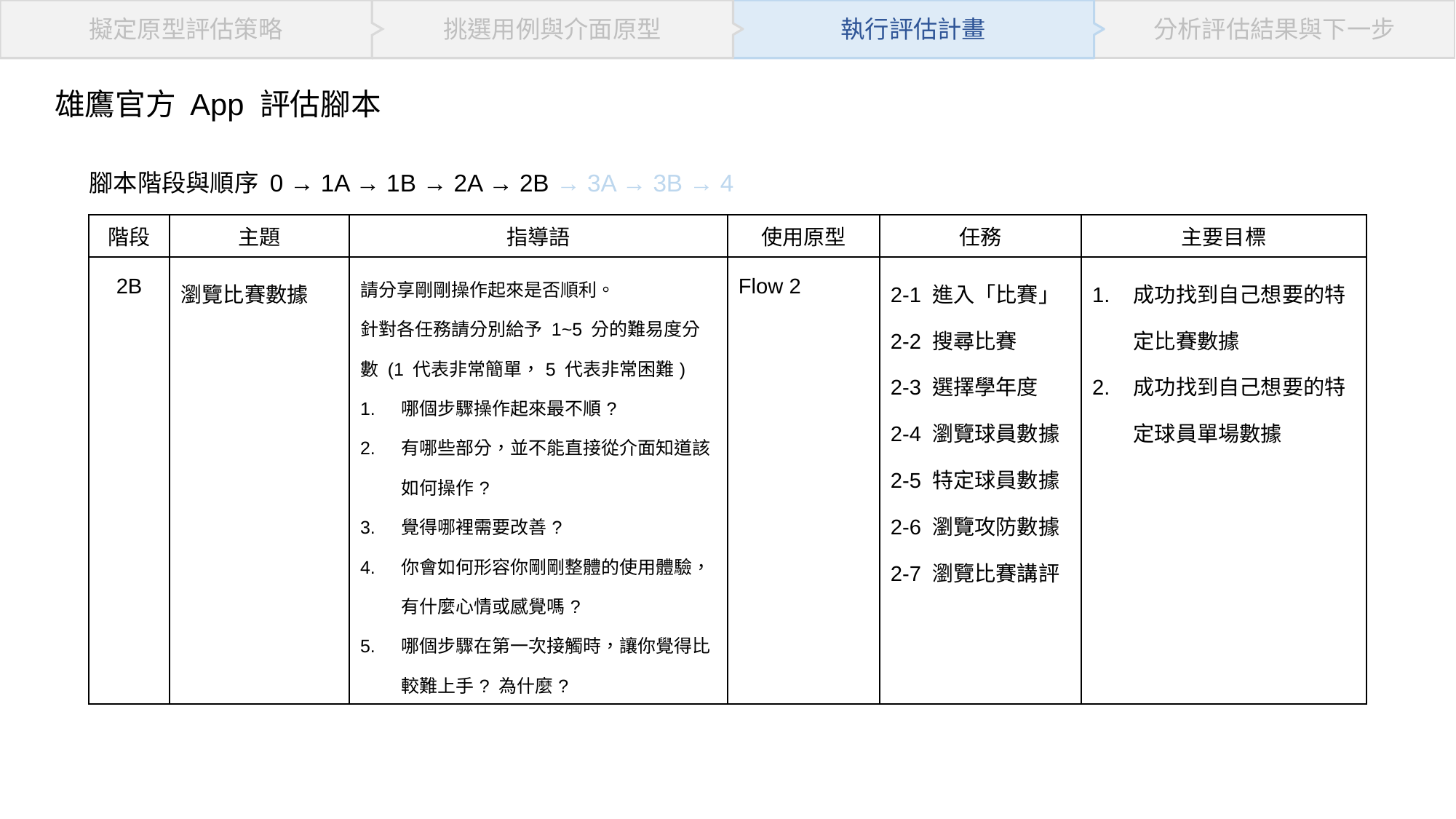

挑選用例與介面原型

分析評估結果與下一步

擬定原型評估策略
執行評估計畫
雄鷹官方 App 評估腳本
腳本階段與順序 0 → 1A → 1B → 2A → 2B → 3A → 3B → 4
| 階段 | 主題 | 指導語 | 使用原型 | 任務 | 主要目標 |
| --- | --- | --- | --- | --- | --- |
| 2B | 瀏覽比賽數據 | 請分享剛剛操作起來是否順利。 針對各任務請分別給予 1~5 分的難易度分數 (1 代表非常簡單，5 代表非常困難) 哪個步驟操作起來最不順? 有哪些部分，並不能直接從介面知道該如何操作? 覺得哪裡需要改善? 你會如何形容你剛剛整體的使用體驗，有什麼心情或感覺嗎? 哪個步驟在第一次接觸時，讓你覺得比較難上手? 為什麼? | Flow 2 | 2-1 進入「比賽」 2-2 搜尋比賽 2-3 選擇學年度 2-4 瀏覽球員數據 2-5 特定球員數據 2-6 瀏覽攻防數據 2-7 瀏覽比賽講評 | 成功找到自己想要的特定比賽數據 成功找到自己想要的特定球員單場數據 |